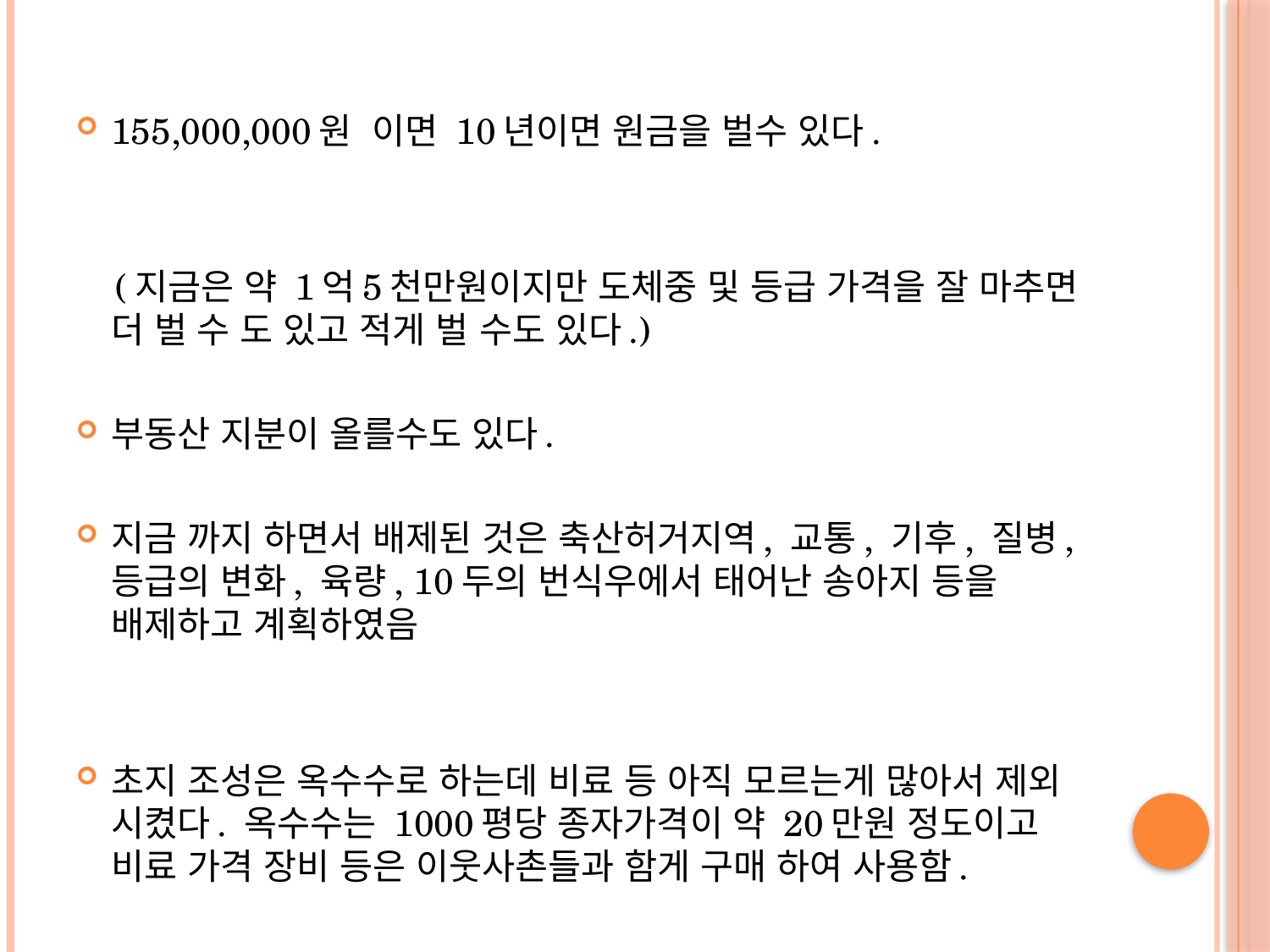

155,000,000원  이면 10년이면 원금을 벌수 있다.

    (지금은 약 1억5천만원이지만 도체중 및 등급 가격을 잘 마추면 더 벌 수 도 있고 적게 벌 수도 있다.)

부동산 지분이 올를수도 있다.

지금 까지 하면서 배제된 것은 축산허거지역, 교통, 기후, 질병, 등급의 변화, 육량, 10두의 번식우에서 태어난 송아지 등을 배제하고 계획하였음

초지 조성은 옥수수로 하는데 비료 등 아직 모르는게 많아서 제외 시켰다. 옥수수는 1000평당 종자가격이 약 20만원 정도이고 비료 가격 장비 등은 이웃사촌들과 함게 구매 하여 사용함.